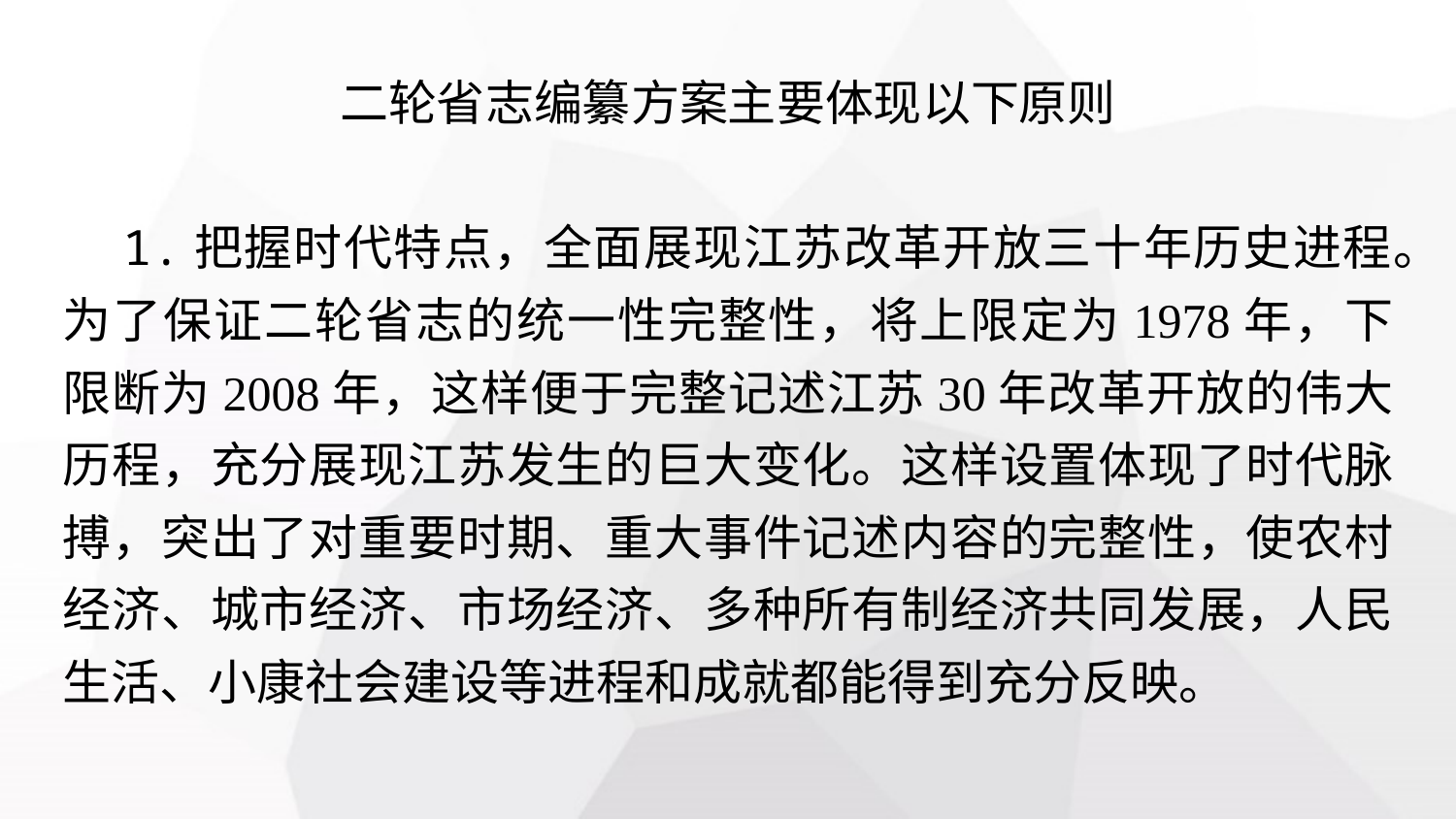

二轮省志编纂方案主要体现以下原则

    1.把握时代特点，全面展现江苏改革开放三十年历史进程。为了保证二轮省志的统一性完整性，将上限定为1978年，下限断为2008年，这样便于完整记述江苏30年改革开放的伟大历程，充分展现江苏发生的巨大变化。这样设置体现了时代脉搏，突出了对重要时期、重大事件记述内容的完整性，使农村经济、城市经济、市场经济、多种所有制经济共同发展，人民生活、小康社会建设等进程和成就都能得到充分反映。